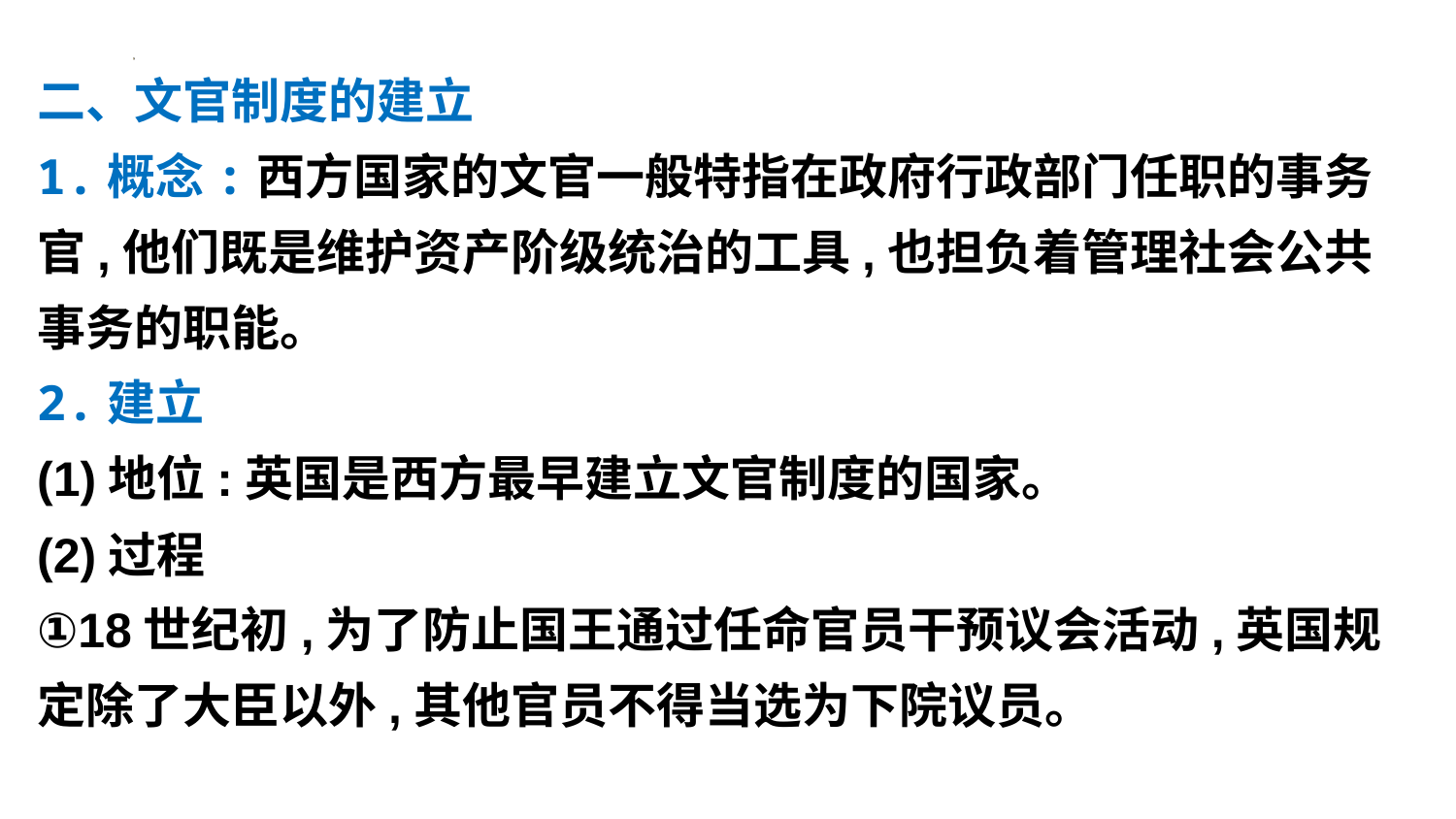

二、文官制度的建立
1.概念:西方国家的文官一般特指在政府行政部门任职的事务官,他们既是维护资产阶级统治的工具,也担负着管理社会公共事务的职能。
2.建立
(1)地位:英国是西方最早建立文官制度的国家。
(2)过程
①18世纪初,为了防止国王通过任命官员干预议会活动,英国规定除了大臣以外,其他官员不得当选为下院议员。